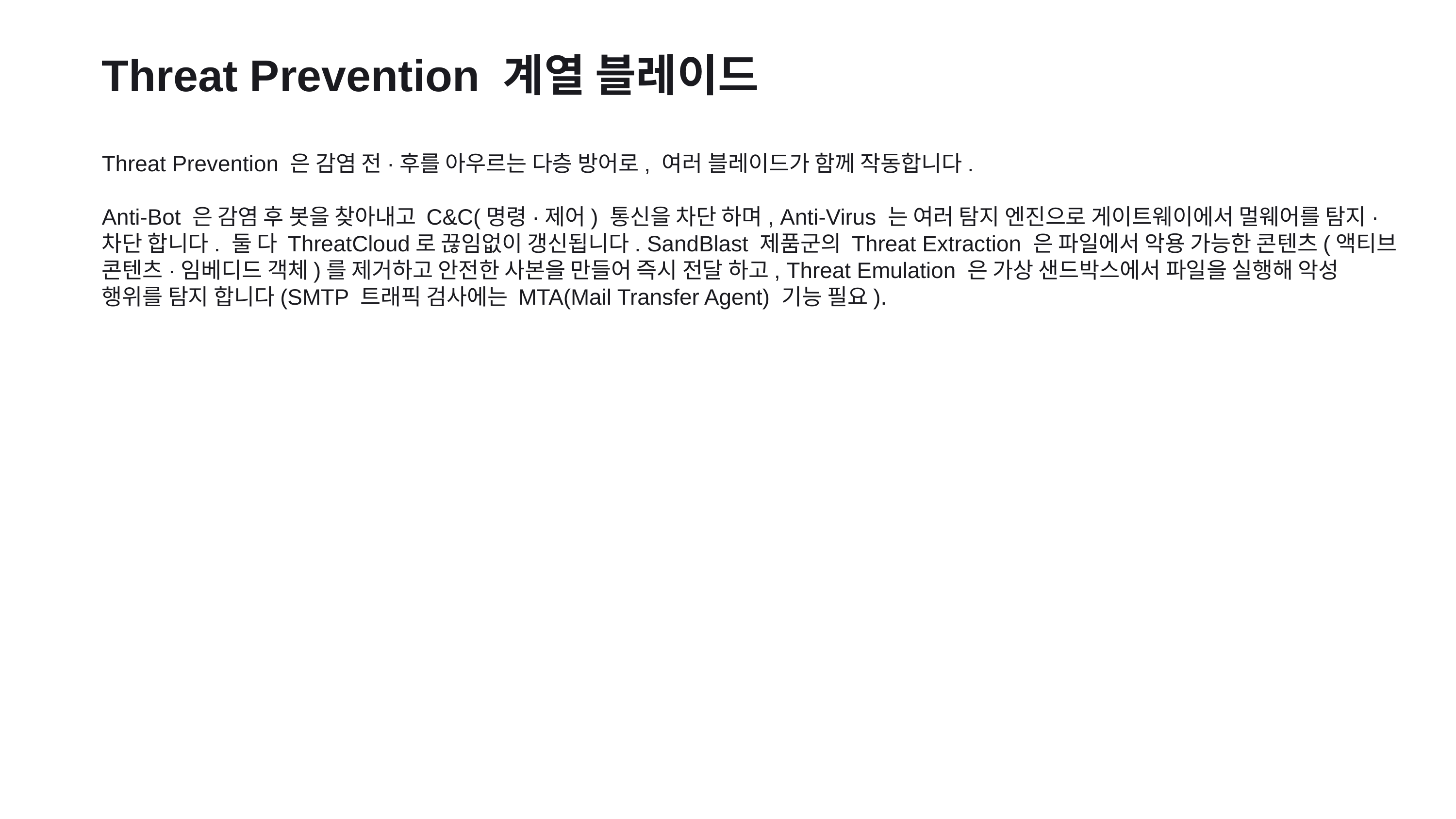

Threat Prevention 계열 블레이드
Threat Prevention 은 감염 전·후를 아우르는 다층 방어로, 여러 블레이드가 함께 작동합니다.

Anti-Bot 은 감염 후 봇을 찾아내고 C&C(명령·제어) 통신을 차단 하며, Anti-Virus 는 여러 탐지 엔진으로 게이트웨이에서 멀웨어를 탐지·차단 합니다. 둘 다 ThreatCloud로 끊임없이 갱신됩니다. SandBlast 제품군의 Threat Extraction 은 파일에서 악용 가능한 콘텐츠(액티브 콘텐츠·임베디드 객체)를 제거하고 안전한 사본을 만들어 즉시 전달 하고, Threat Emulation 은 가상 샌드박스에서 파일을 실행해 악성 행위를 탐지 합니다(SMTP 트래픽 검사에는 MTA(Mail Transfer Agent) 기능 필요).